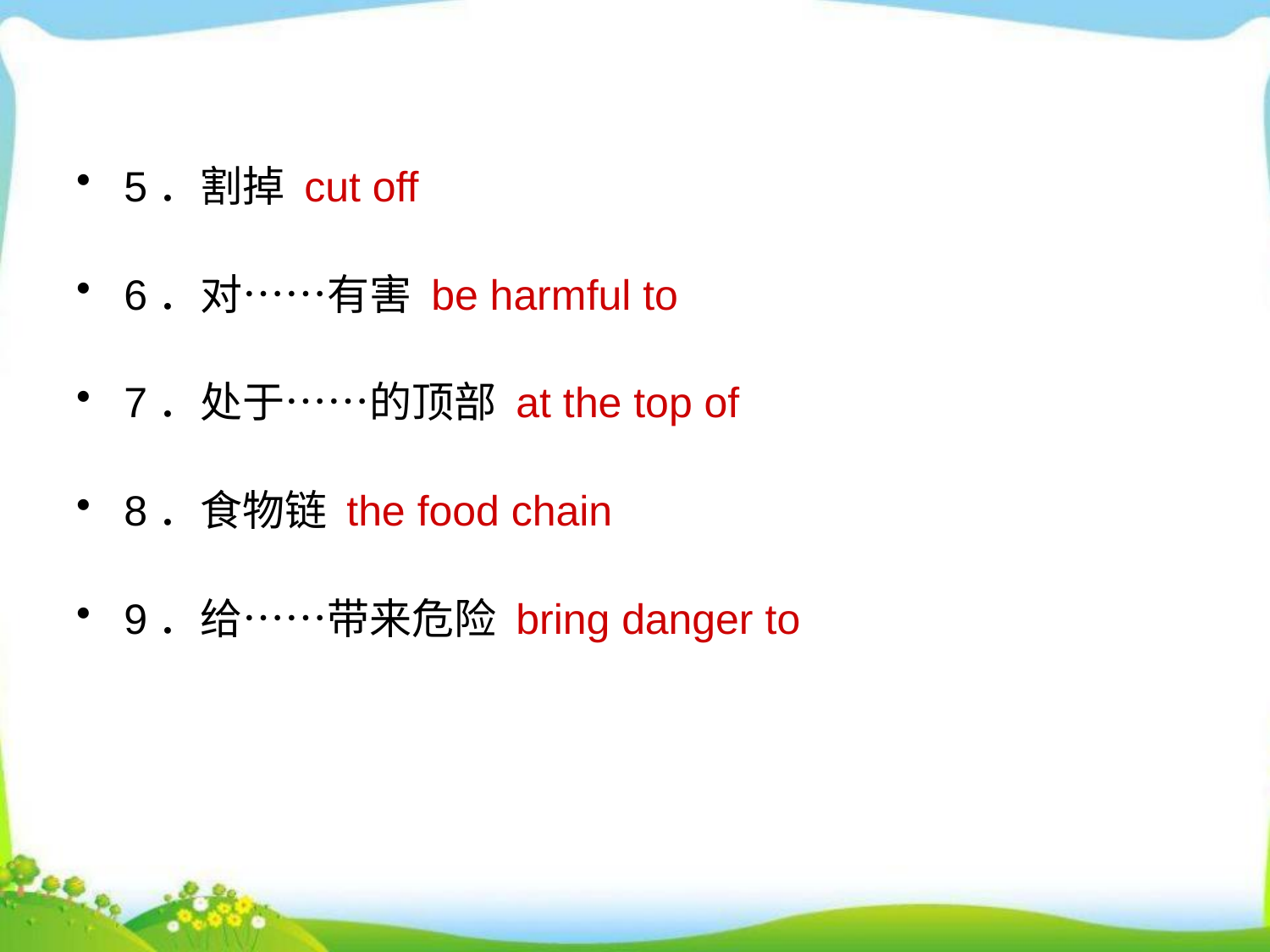

5．割掉 cut off

6．对……有害 be harmful to

7．处于……的顶部 at the top of

8．食物链 the food chain

9．给……带来危险 bring danger to